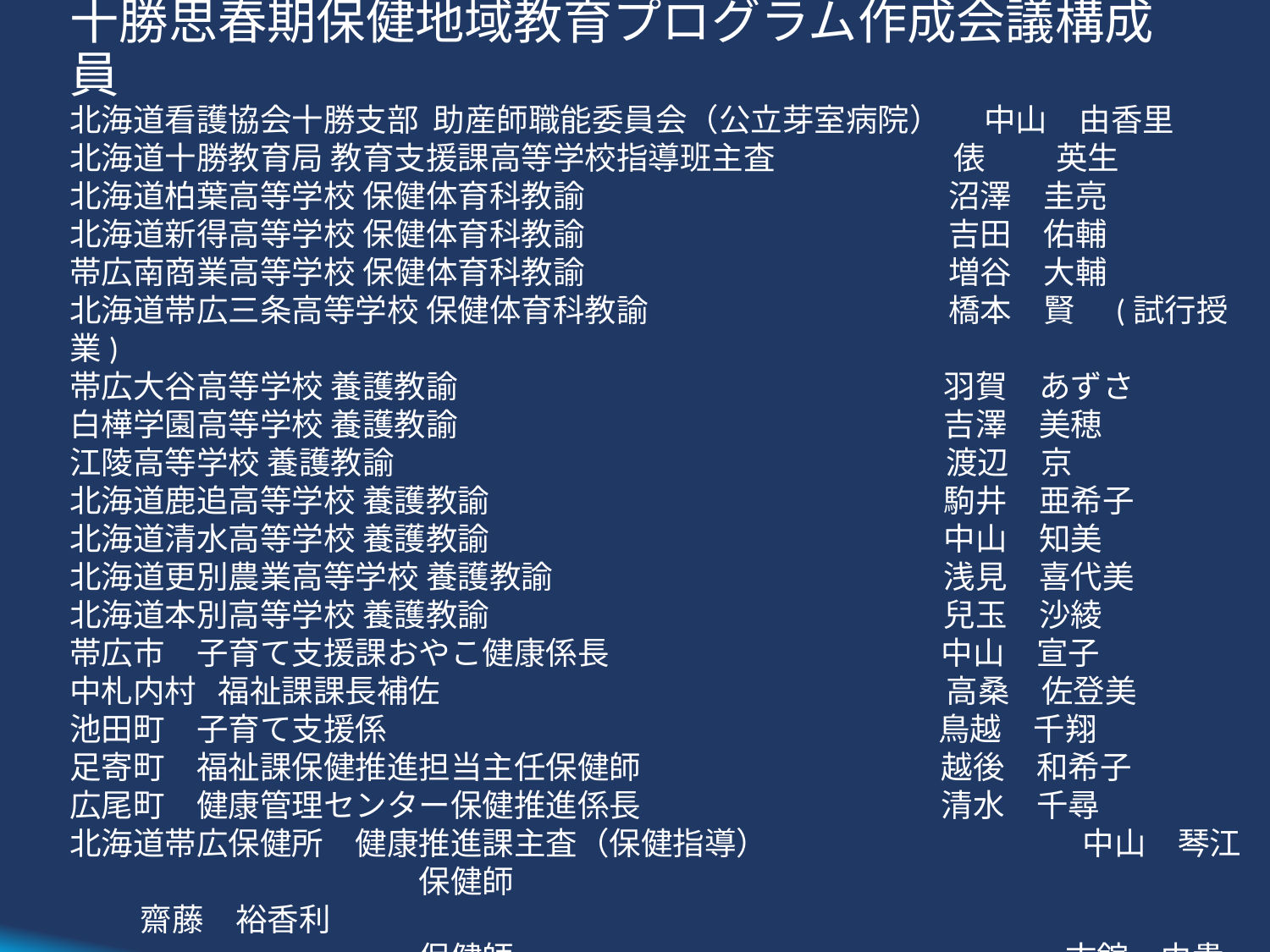

# 十勝思春期保健地域教育プログラム作成会議構成員
北海道看護協会十勝支部  助産師職能委員会（公立芽室病院）      中山　由香里
北海道十勝教育局 教育支援課高等学校指導班主査	                 俵　　 英生
北海道柏葉高等学校 保健体育科教諭	                                  沼澤　圭亮
北海道新得高等学校 保健体育科教諭	                                  吉田　佑輔
帯広南商業高等学校 保健体育科教諭	                                  増谷　大輔
北海道帯広三条高等学校 保健体育科教諭	                                  橋本　賢　(試行授業)
帯広大谷高等学校 養護教諭	                                                   羽賀　あずさ
白樺学園高等学校 養護教諭	                                                   吉澤　美穂
江陵高等学校 養護教諭	                                                                     渡辺　京
北海道鹿追高等学校 養護教諭	                                                   駒井　亜希子
北海道清水高等学校 養護教諭	                                                   中山　知美
北海道更別農業高等学校 養護教諭	                                                   浅見　喜代美
北海道本別高等学校 養護教諭	                                                   兒玉　沙綾
帯広市	子育て支援課おやこ健康係長	                                 中山　宣子
中札内村   福祉課課長補佐                                          	                高桑　佐登美
池田町	子育て支援係	                                                                    鳥越　千翔
足寄町	福祉課保健推進担当主任保健師	                                 越後　和希子
広尾町	健康管理センター保健推進係長	                                 清水　千尋
北海道帯広保健所　健康推進課主査（保健指導）　　　　    　　　　　中山　琴江
	　　　　　　　保健師	　　　　　　　　　　　　　　　　　　　　　　　 齋藤　裕香利
	　　　　　　　保健師	                                                                    古舘　由貴
　　　　　　　　　　　　　　　　　　　　　　　　　　　　　　　　　　　　　　　　　　　（H30.3月作成時　順不同）